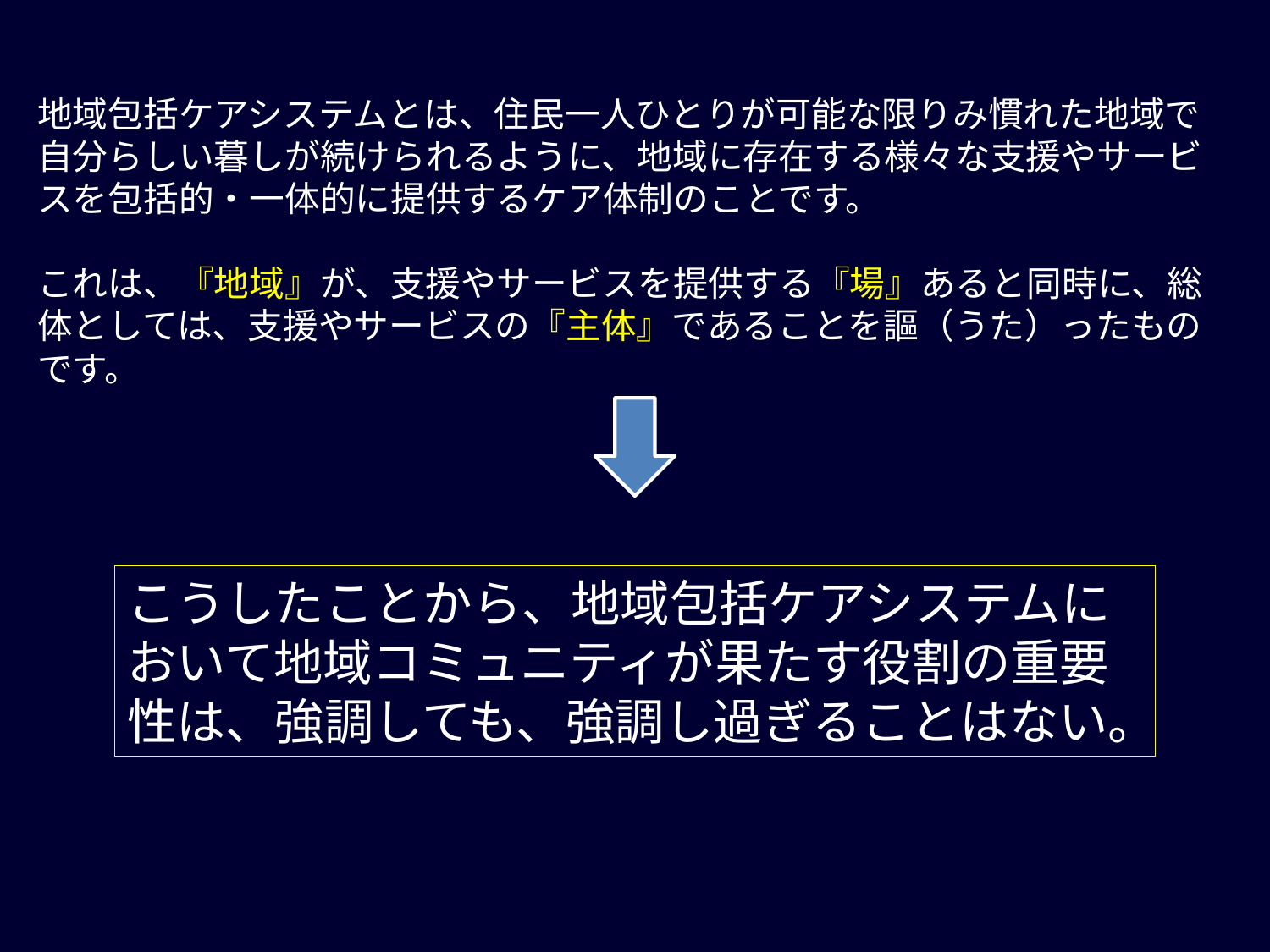

地域包括ケアシステムとは、住民一人ひとりが可能な限りみ慣れた地域で自分らしい暮しが続けられるように、地域に存在する様々な支援やサービスを包括的・一体的に提供するケア体制のことです。

これは、『地域』が、支援やサービスを提供する『場』あると同時に、総体としては、支援やサービスの『主体』であることを謳（うた）ったものです。

こうしたことから、地域包括ケアシステムにおいて地域コミュニティが果たす役割の重要性は、強調しても、強調し過ぎることはない。